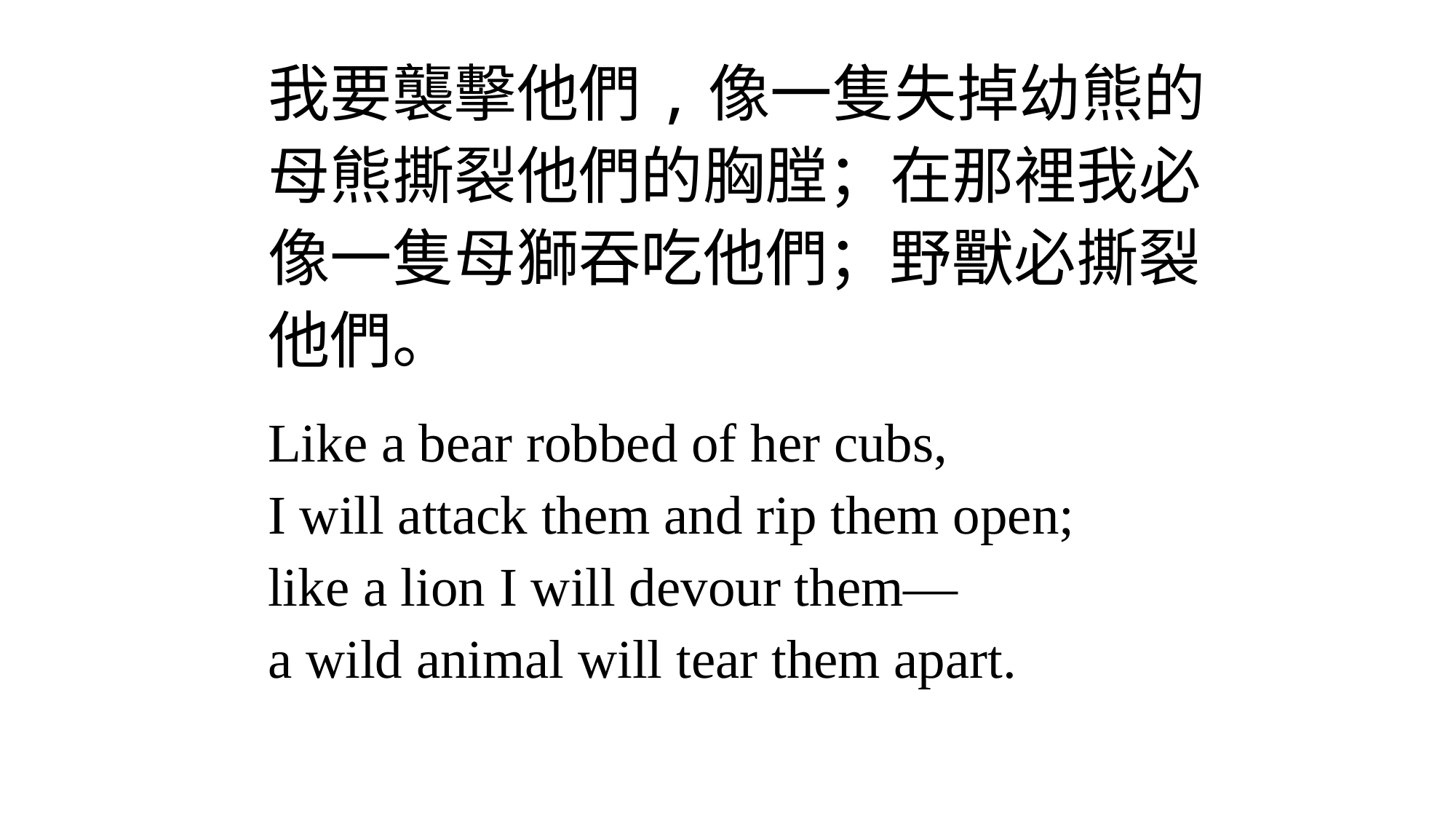

我要襲擊他們,像一隻失掉幼熊的母熊撕裂他們的胸膛；在那裡我必像一隻母獅吞吃他們；野獸必撕裂他們。

Like a bear robbed of her cubs,
I will attack them and rip them open;
like a lion I will devour them—
a wild animal will tear them apart.